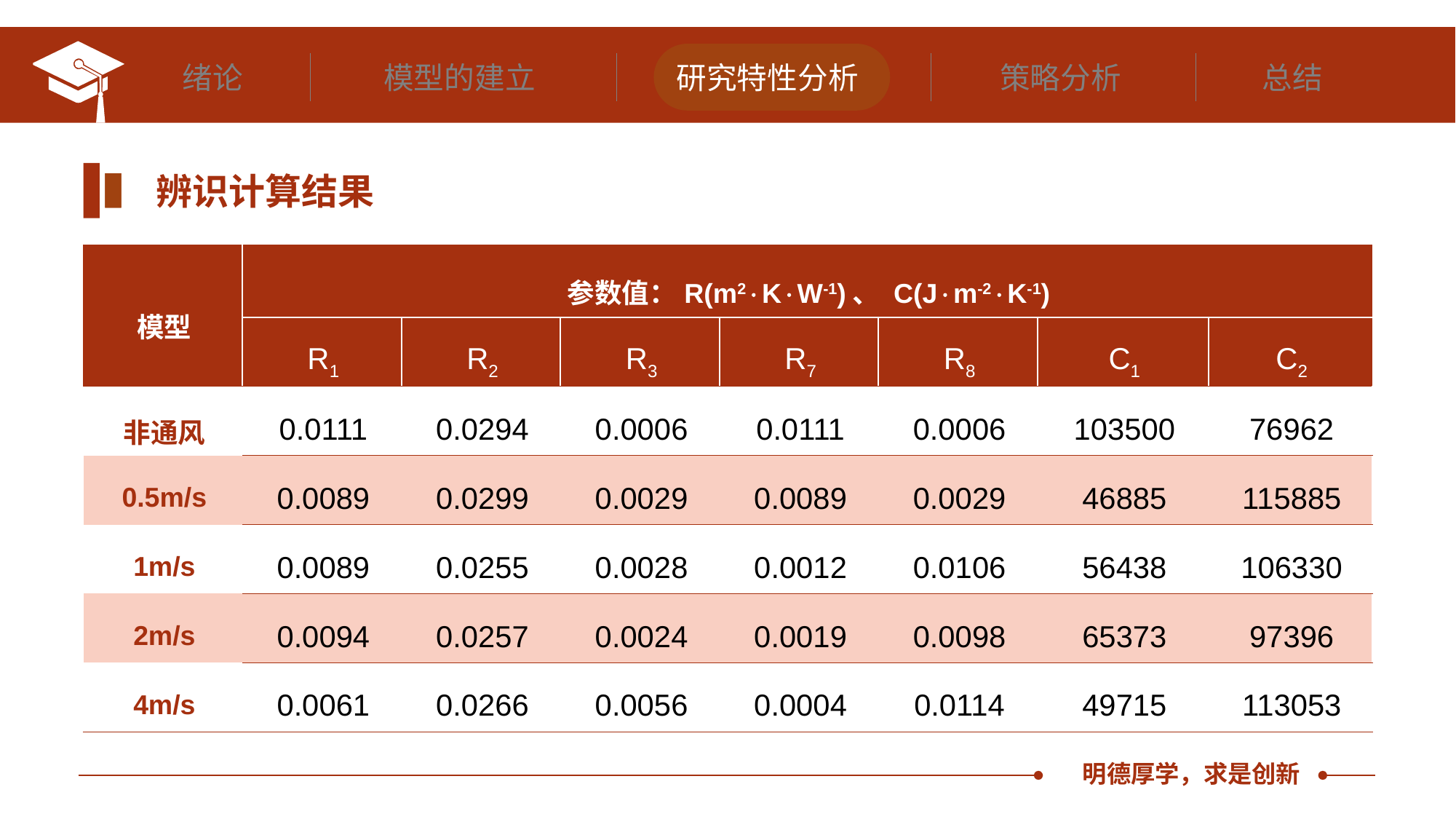

绪论
模型的建立
研究特性分析
策略分析
总结

辨识计算结果

| 模型 | 参数值：R(m2⋅K⋅W-1)、 C(J⋅m-2⋅K-1) |  |  |  |  |  |  |
| --- | --- | --- | --- | --- | --- | --- | --- |
|  | R1 | R2 | R3 | R7 | R8 | C1 | C2 |
| 非通风 | 0.0111 | 0.0294 | 0.0006 | 0.0111 | 0.0006 | 103500 | 76962 |
| 0.5m/s | 0.0089 | 0.0299 | 0.0029 | 0.0089 | 0.0029 | 46885 | 115885 |
| 1m/s | 0.0089 | 0.0255 | 0.0028 | 0.0012 | 0.0106 | 56438 | 106330 |
| 2m/s | 0.0094 | 0.0257 | 0.0024 | 0.0019 | 0.0098 | 65373 | 97396 |
| 4m/s | 0.0061 | 0.0266 | 0.0056 | 0.0004 | 0.0114 | 49715 | 113053 |